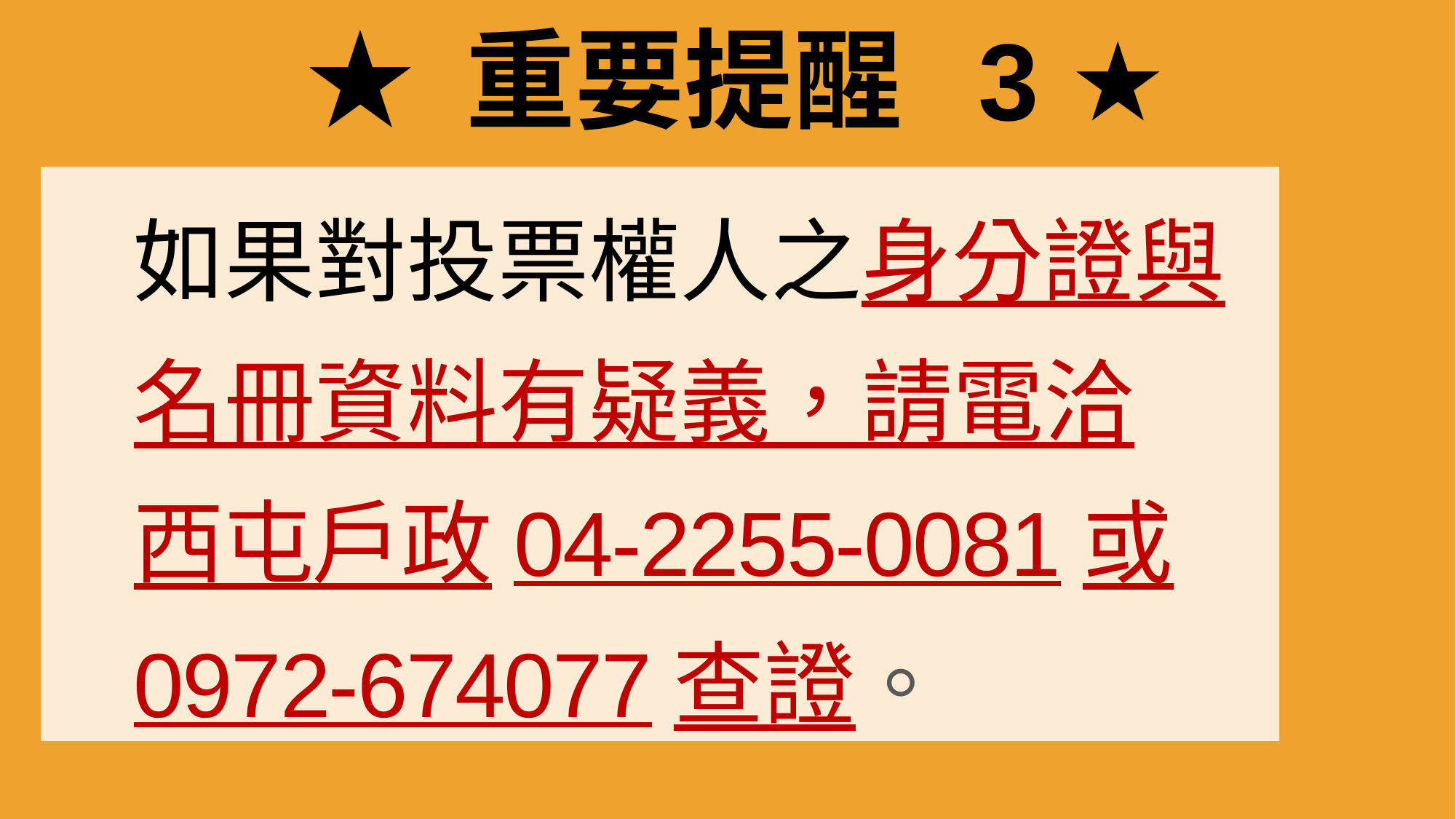

★ 重要提醒  3 ★
# 如果對投票權人之身分證與名冊資料有疑義，請電洽 西屯戶政04-2255-0081或0972-674077查證。